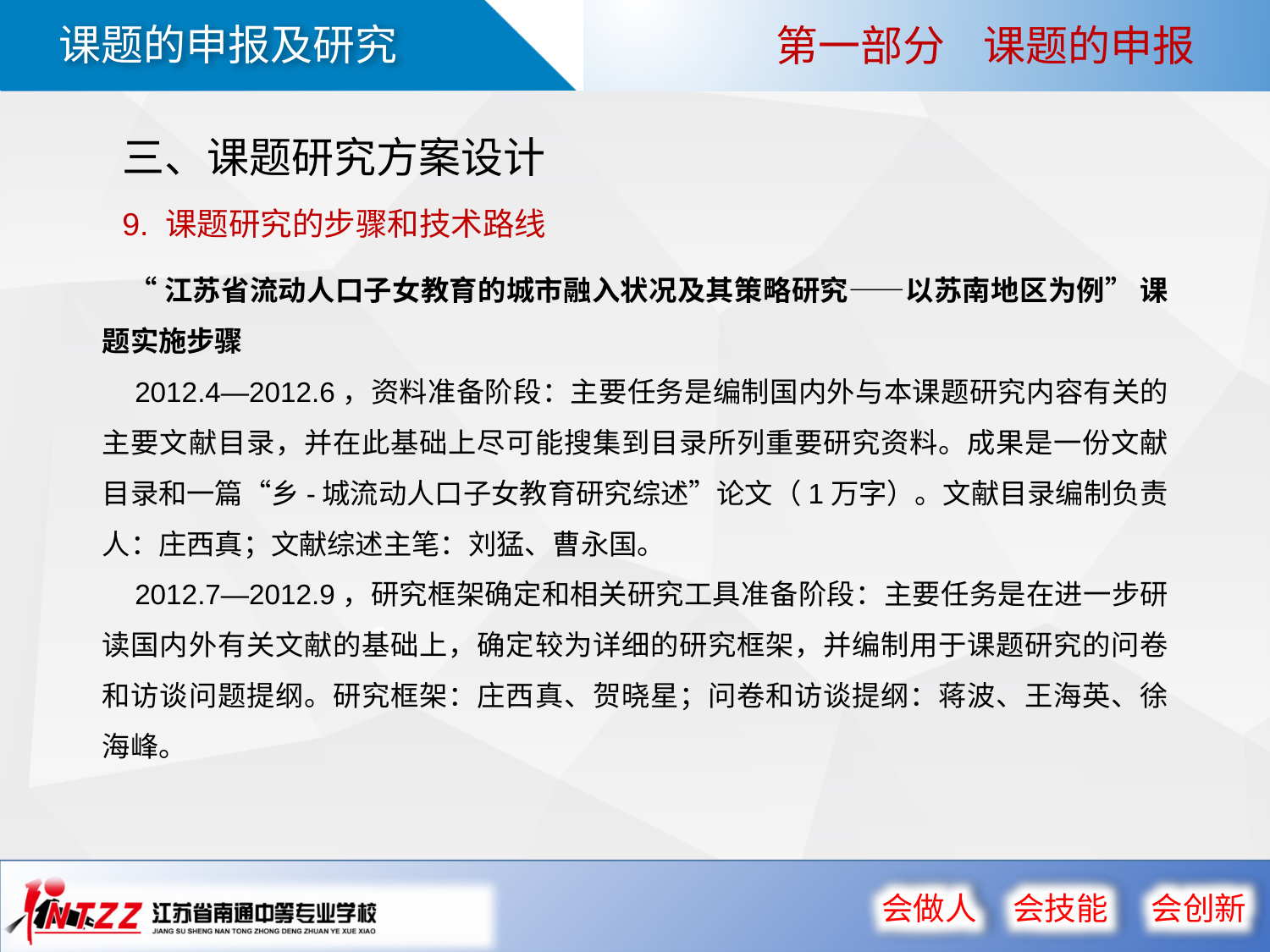

第一部分    课题的申报
三、课题研究方案设计
9. 课题研究的步骤和技术路线
    “江苏省流动人口子女教育的城市融入状况及其策略研究——以苏南地区为例” 课题实施步骤
    2012.4—2012.6，资料准备阶段：主要任务是编制国内外与本课题研究内容有关的主要文献目录，并在此基础上尽可能搜集到目录所列重要研究资料。成果是一份文献目录和一篇“乡-城流动人口子女教育研究综述”论文（1万字）。文献目录编制负责人：庄西真；文献综述主笔：刘猛、曹永国。
    2012.7—2012.9，研究框架确定和相关研究工具准备阶段：主要任务是在进一步研读国内外有关文献的基础上，确定较为详细的研究框架，并编制用于课题研究的问卷和访谈问题提纲。研究框架：庄西真、贺晓星；问卷和访谈提纲：蒋波、王海英、徐海峰。

1